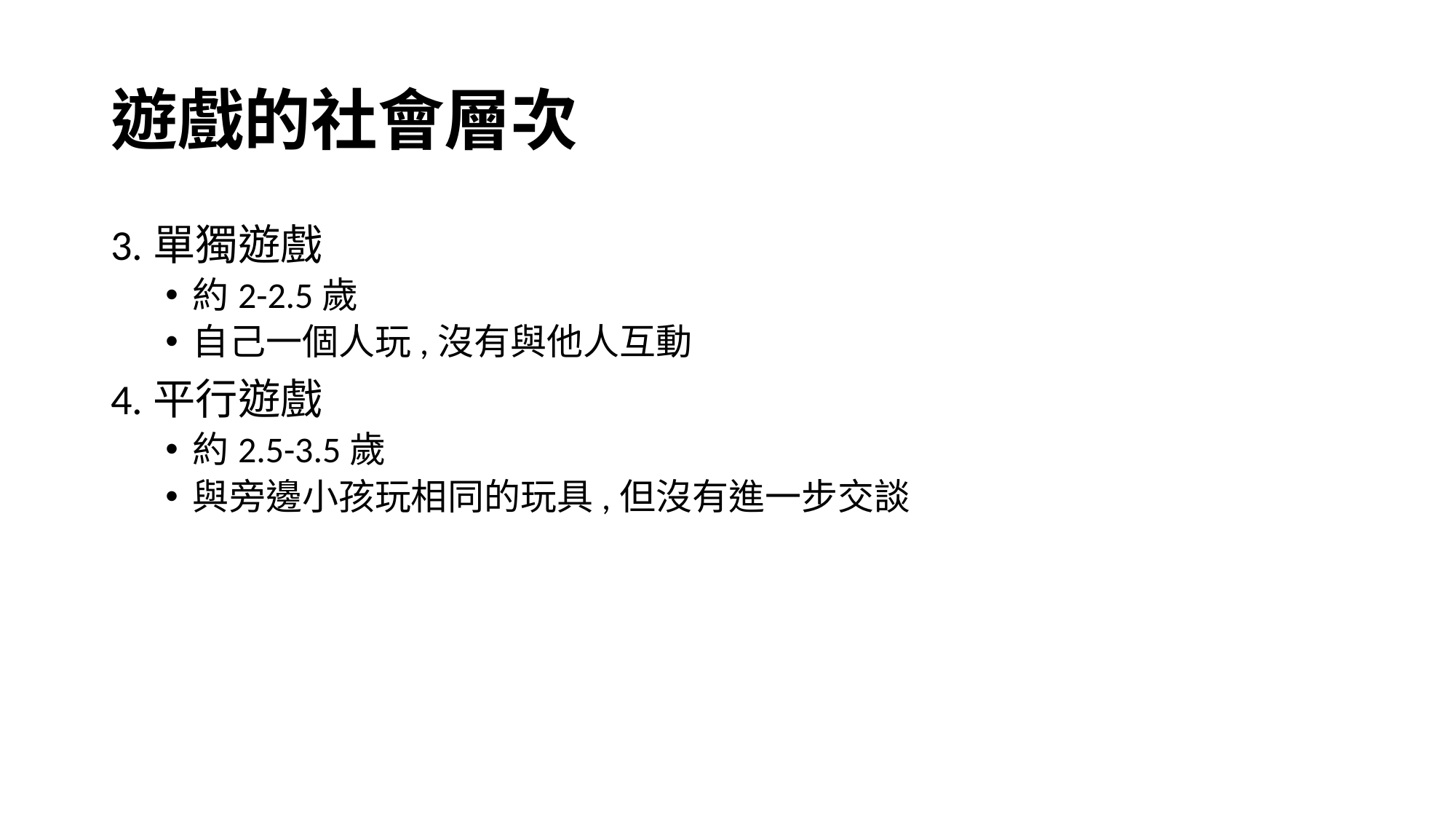

# 遊戲的社會層次
3.單獨遊戲
約2-2.5歲
自己一個人玩,沒有與他人互動
4.平行遊戲
約2.5-3.5歲
與旁邊小孩玩相同的玩具,但沒有進一步交談